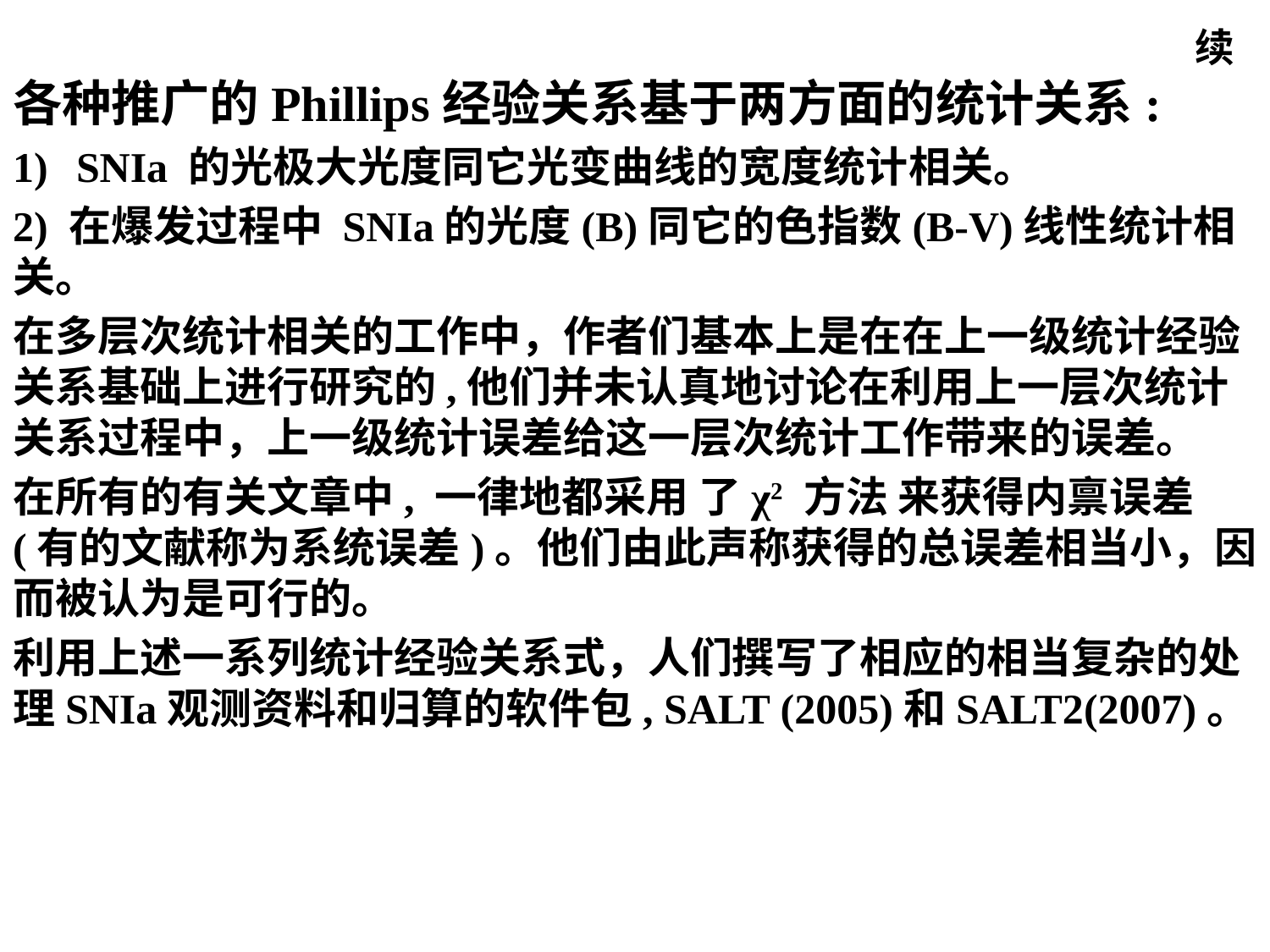

# 续
各种推广的Phillips经验关系基于两方面的统计关系:
SNIa 的光极大光度同它光变曲线的宽度统计相关。
2) 在爆发过程中 SNIa的光度(B)同它的色指数(B-V)线性统计相关。
在多层次统计相关的工作中，作者们基本上是在在上一级统计经验关系基础上进行研究的,他们并未认真地讨论在利用上一层次统计关系过程中，上一级统计误差给这一层次统计工作带来的误差。
在所有的有关文章中, 一律地都采用 了χ2 方法 来获得内禀误差(有的文献称为系统误差)。他们由此声称获得的总误差相当小，因而被认为是可行的。
利用上述一系列统计经验关系式，人们撰写了相应的相当复杂的处理SNIa观测资料和归算的软件包, SALT (2005)和SALT2(2007)。